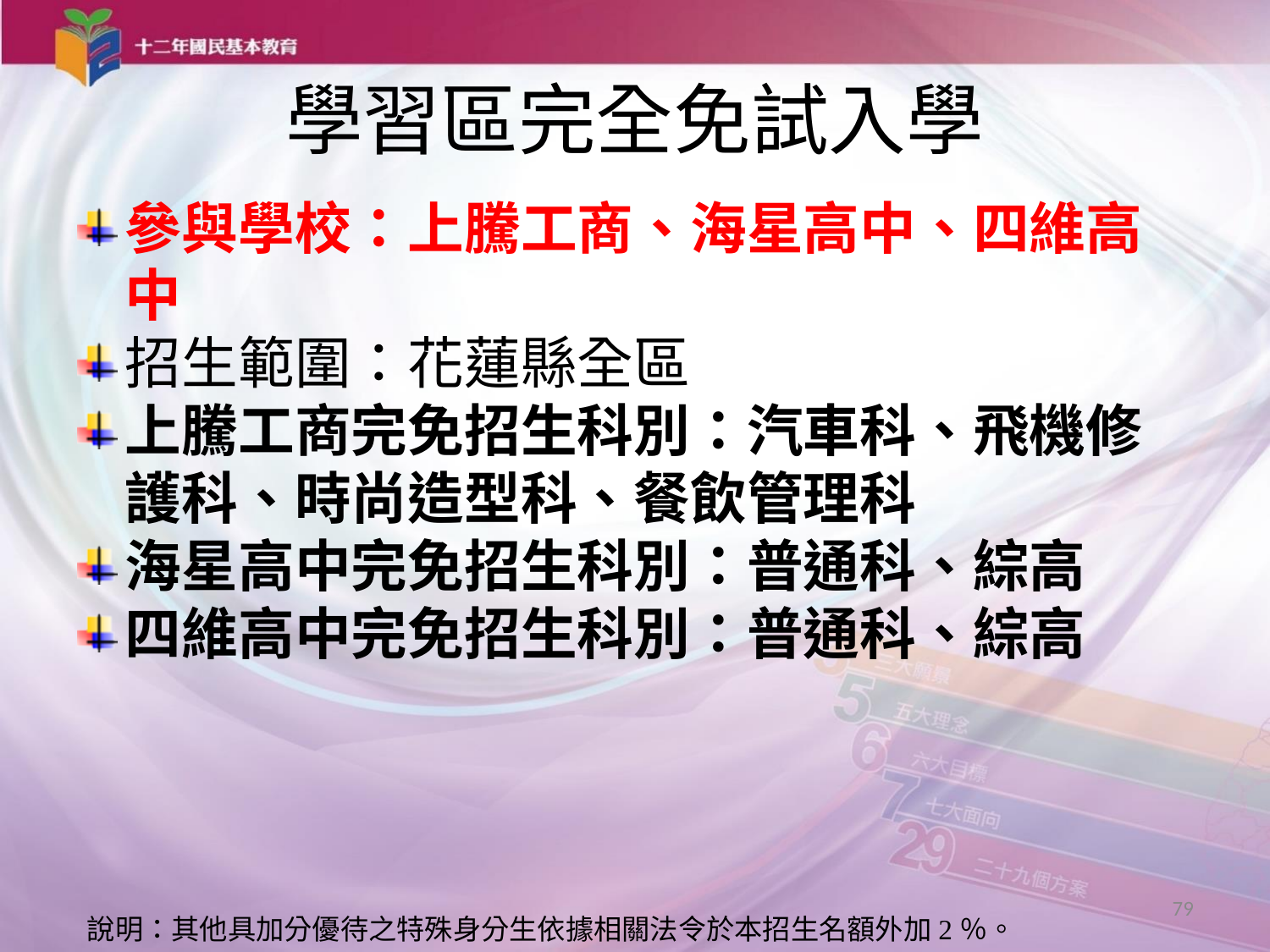

# 學習區完全免試入學
參與學校：上騰工商、海星高中、四維高中
招生範圍：花蓮縣全區
上騰工商完免招生科別：汽車科、飛機修護科、時尚造型科、餐飲管理科
海星高中完免招生科別：普通科、綜高
四維高中完免招生科別：普通科、綜高

79
說明：其他具加分優待之特殊身分生依據相關法令於本招生名額外加2％。